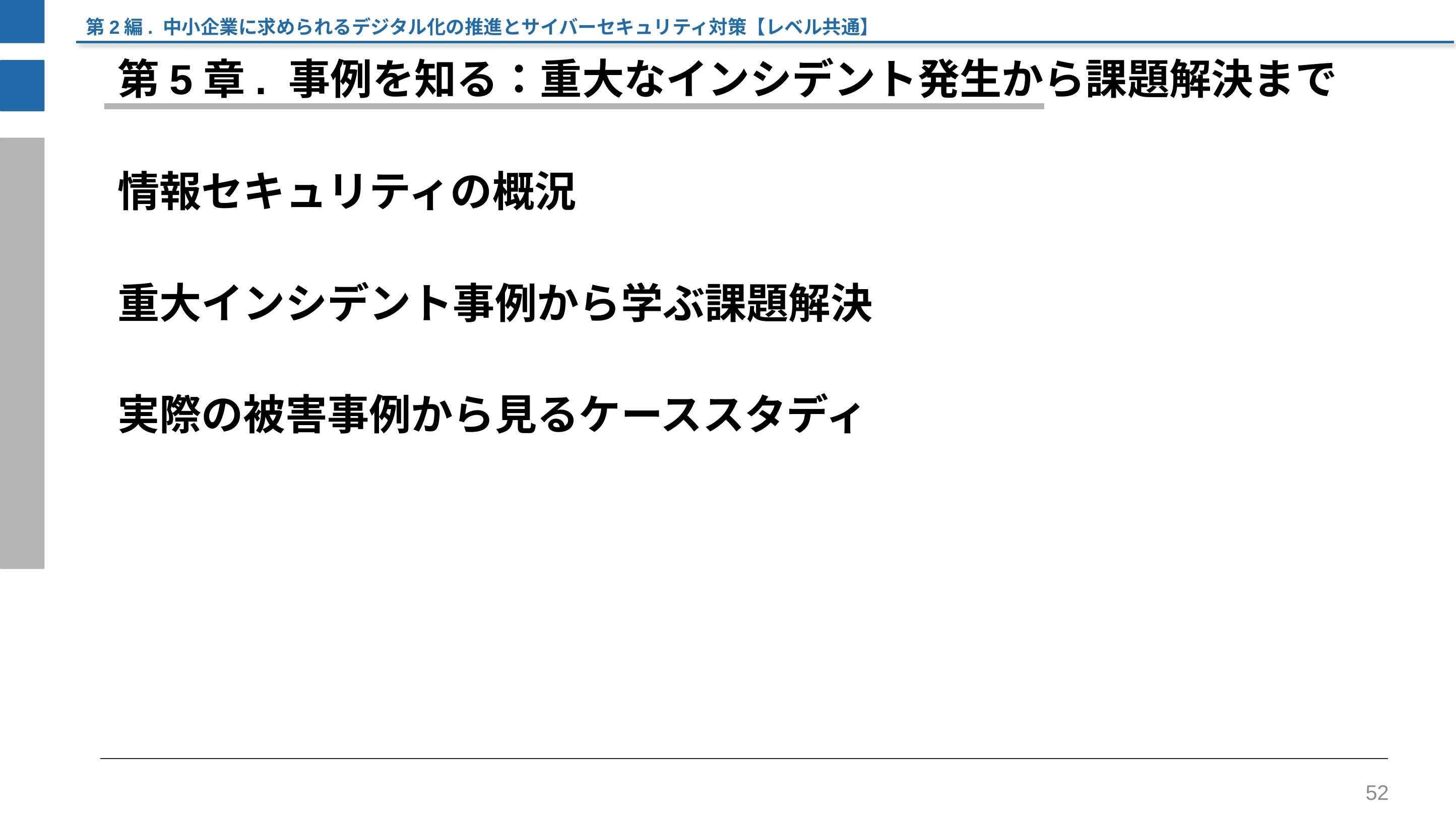

第2編. 中小企業に求められるデジタル化の推進とサイバーセキュリティ対策【レベル共通】
第5章. 事例を知る：重大なインシデント発生から課題解決まで
情報セキュリティの概況

重大インシデント事例から学ぶ課題解決

実際の被害事例から見るケーススタディ

52